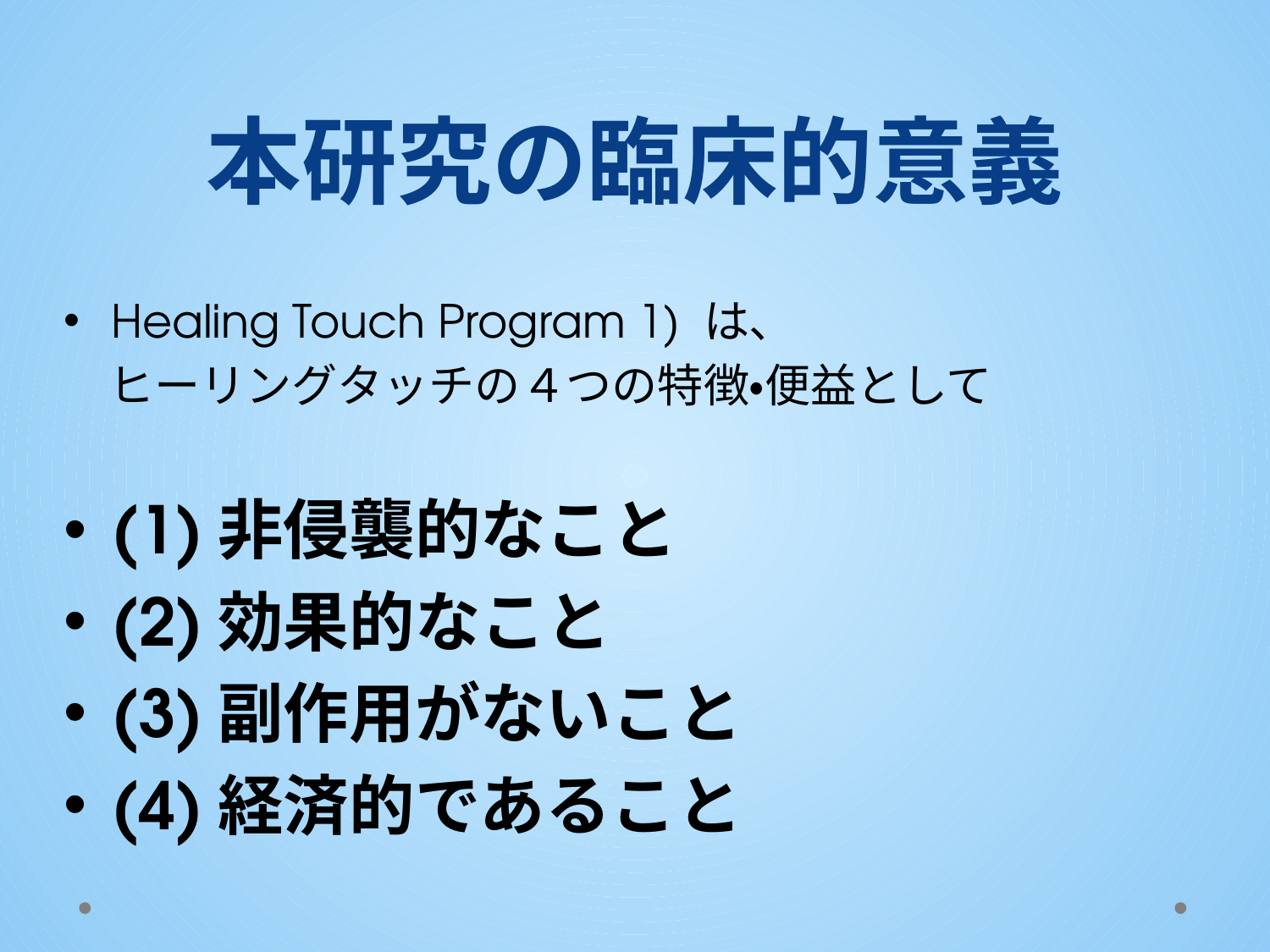

# 本研究の臨床的意義

Healing Touch Program 1) は、
　ヒーリングタッチの４つの特徴・便益として

(1)非侵襲的なこと
(2)効果的なこと
(3)副作用がないこと
(4)経済的であること